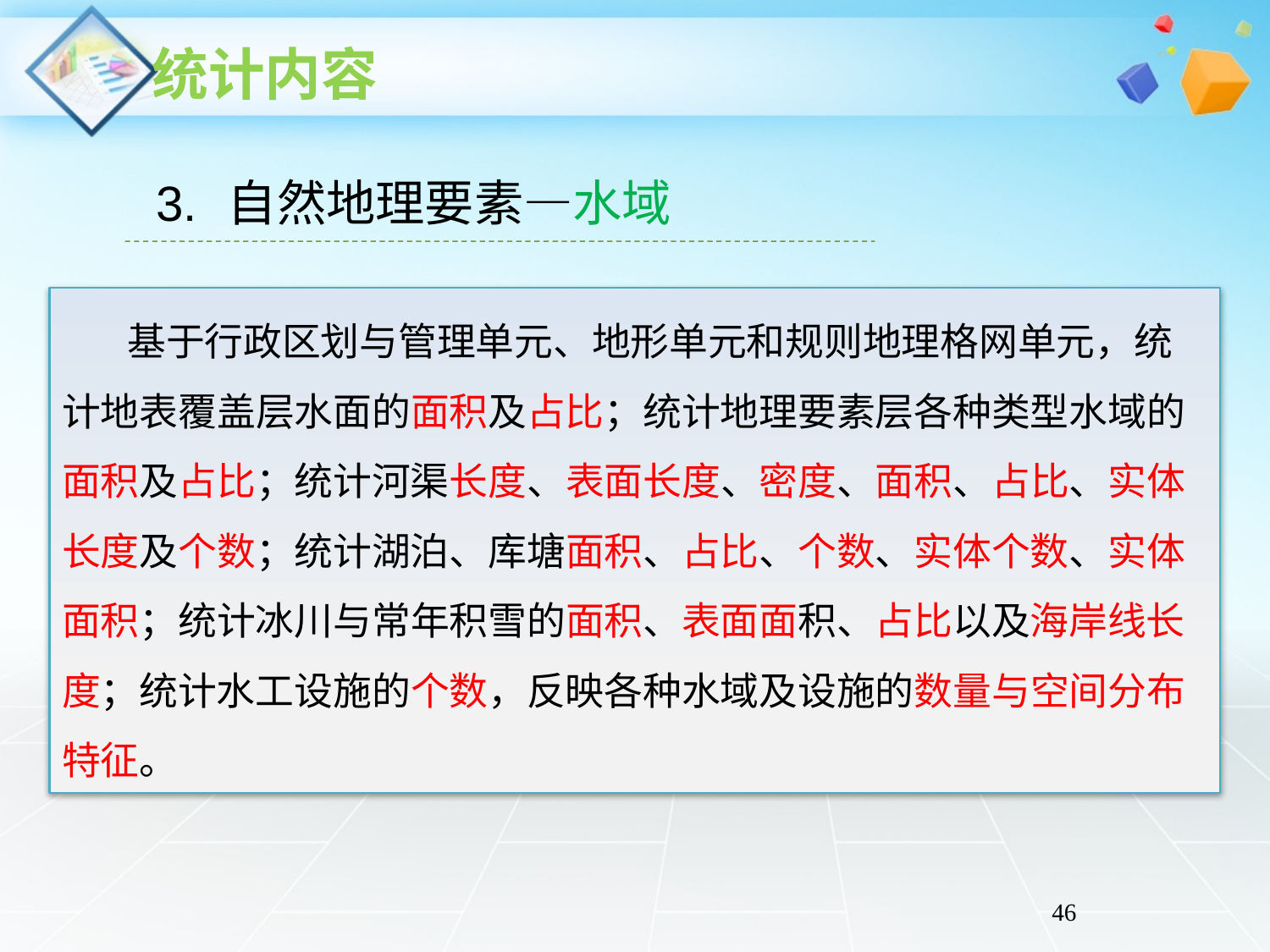

自然地理要素—水域

        基于行政区划与管理单元、地形单元和规则地理格网单元，统计地表覆盖层水面的面积及占比；统计地理要素层各种类型水域的面积及占比；统计河渠长度、表面长度、密度、面积、占比、实体长度及个数；统计湖泊、库塘面积、占比、个数、实体个数、实体面积；统计冰川与常年积雪的面积、表面面积、占比以及海岸线长度；统计水工设施的个数，反映各种水域及设施的数量与空间分布特征。
46